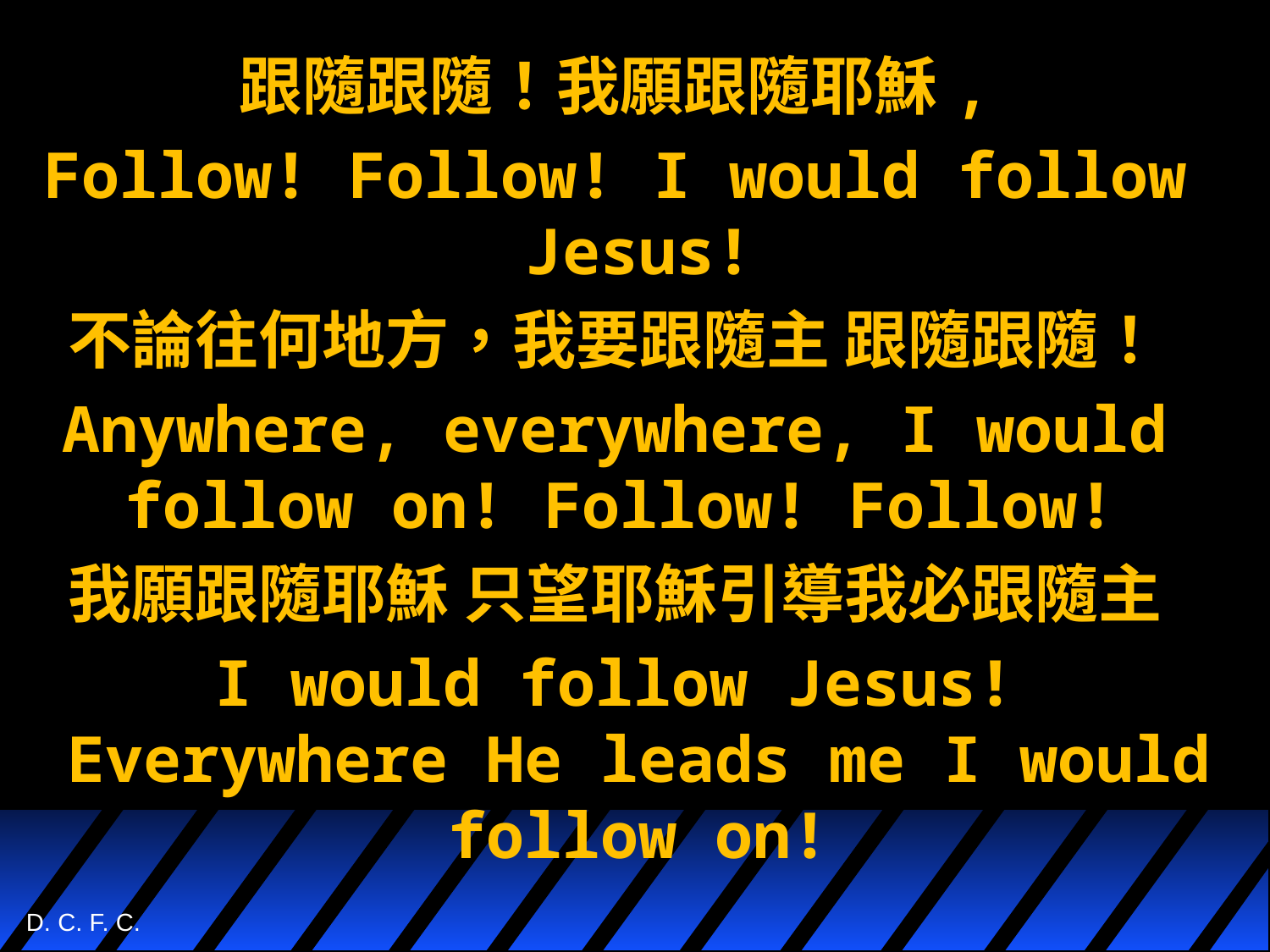

#
跟隨跟隨！我願跟隨耶穌,
Follow! Follow! I would follow Jesus!
不論往何地方，我要跟隨主 跟隨跟隨！
Anywhere, everywhere, I would follow on! Follow! Follow!
我願跟隨耶穌 只望耶穌引導我必跟隨主
 I would follow Jesus!  Everywhere He leads me I would follow on!